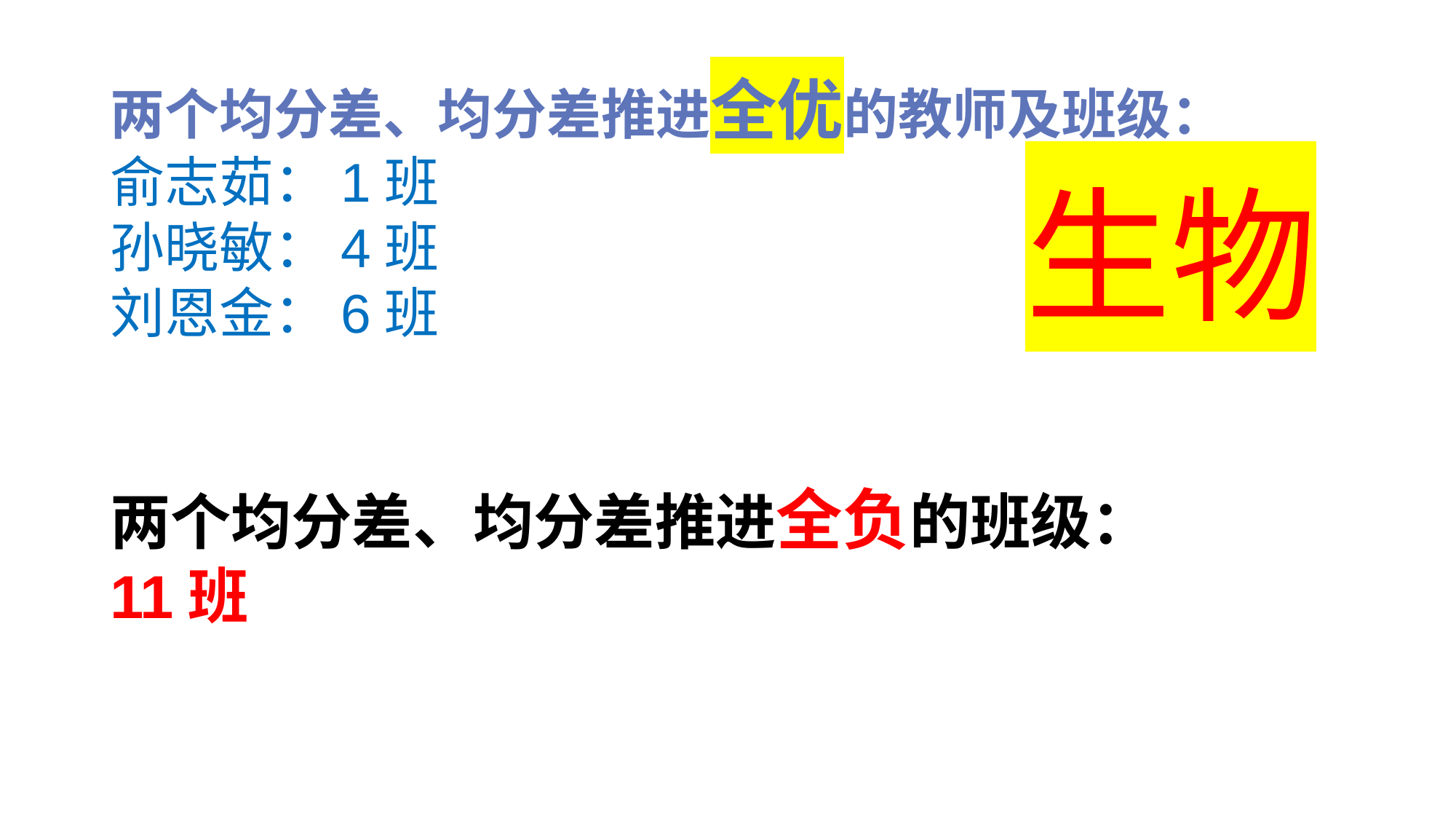

两个均分差、均分差推进全优的教师及班级：
俞志茹：1班
孙晓敏：4班
刘恩金：6班

生物
两个均分差、均分差推进全负的班级：
11班